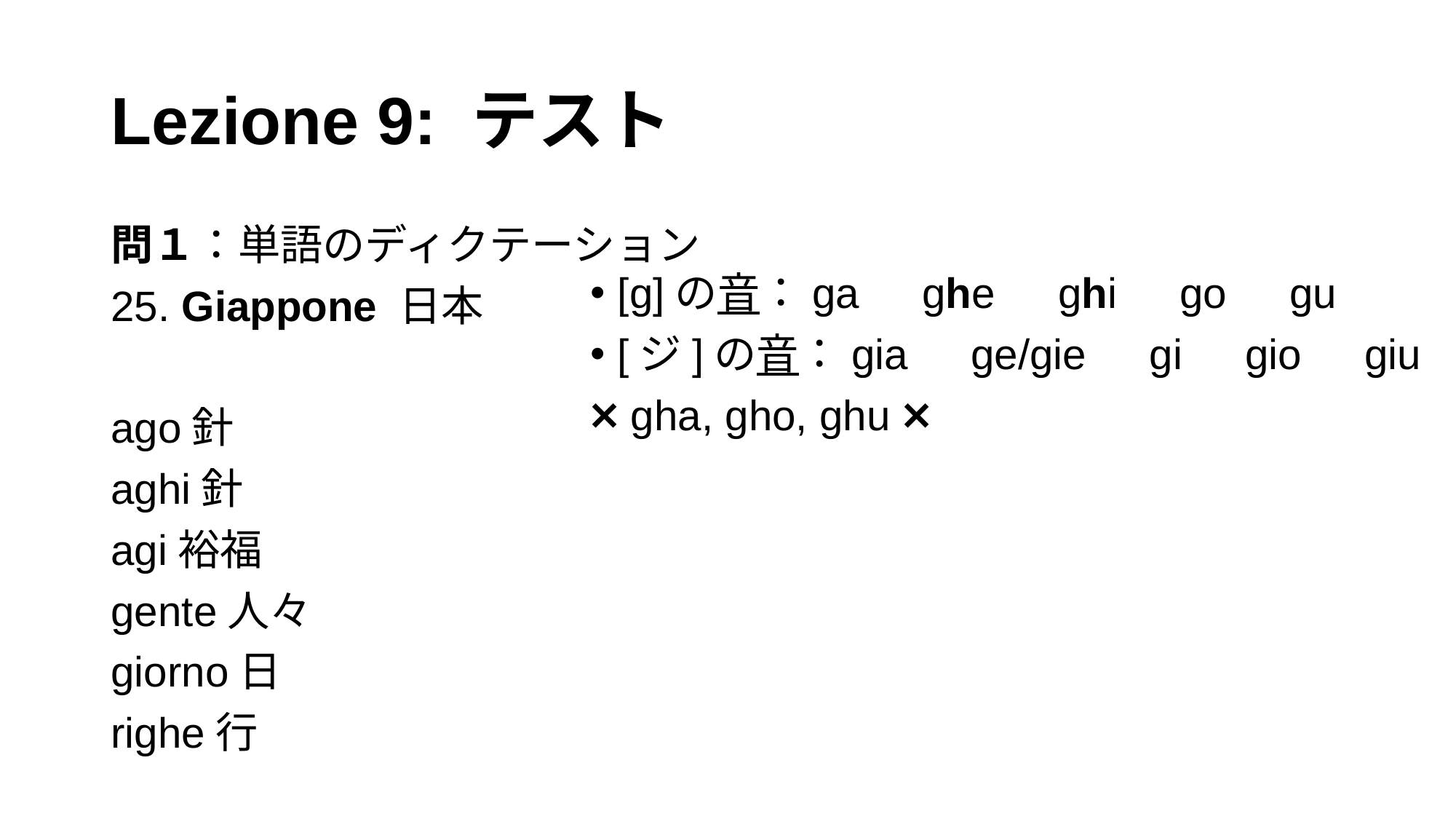

# Lezione 9: テスト
問１：単語のディクテーション
25. Giappone 日本

ago針
aghi針
agi裕福
gente人々
giorno日
righe行

[g]の音：ga　ghe　ghi　go　gu
[ジ]の音：gia　ge/gie　gi　gio　giu
❌ gha, gho, ghu ❌